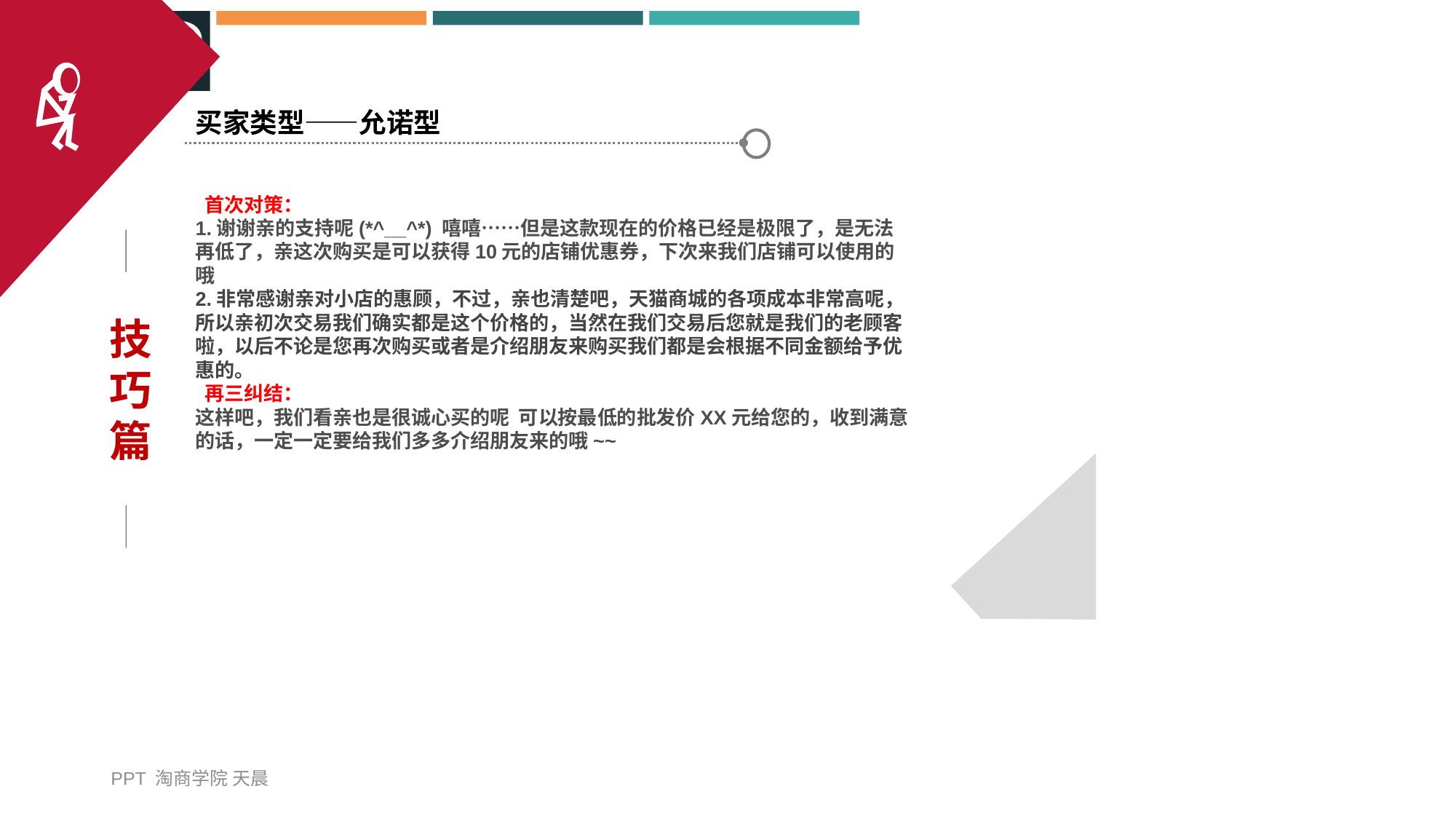

买家类型——允诺型

 首次对策：
1.谢谢亲的支持呢(*^__^*) 嘻嘻……但是这款现在的价格已经是极限了，是无法再低了，亲这次购买是可以获得10元的店铺优惠券，下次来我们店铺可以使用的哦
2.非常感谢亲对小店的惠顾，不过，亲也清楚吧，天猫商城的各项成本非常高呢，所以亲初次交易我们确实都是这个价格的，当然在我们交易后您就是我们的老顾客啦，以后不论是您再次购买或者是介绍朋友来购买我们都是会根据不同金额给予优惠的。
 再三纠结：
这样吧，我们看亲也是很诚心买的呢  可以按最低的批发价XX元给您的，收到满意的话，一定一定要给我们多多介绍朋友来的哦~~

技巧篇

PPT 淘商学院 天晨